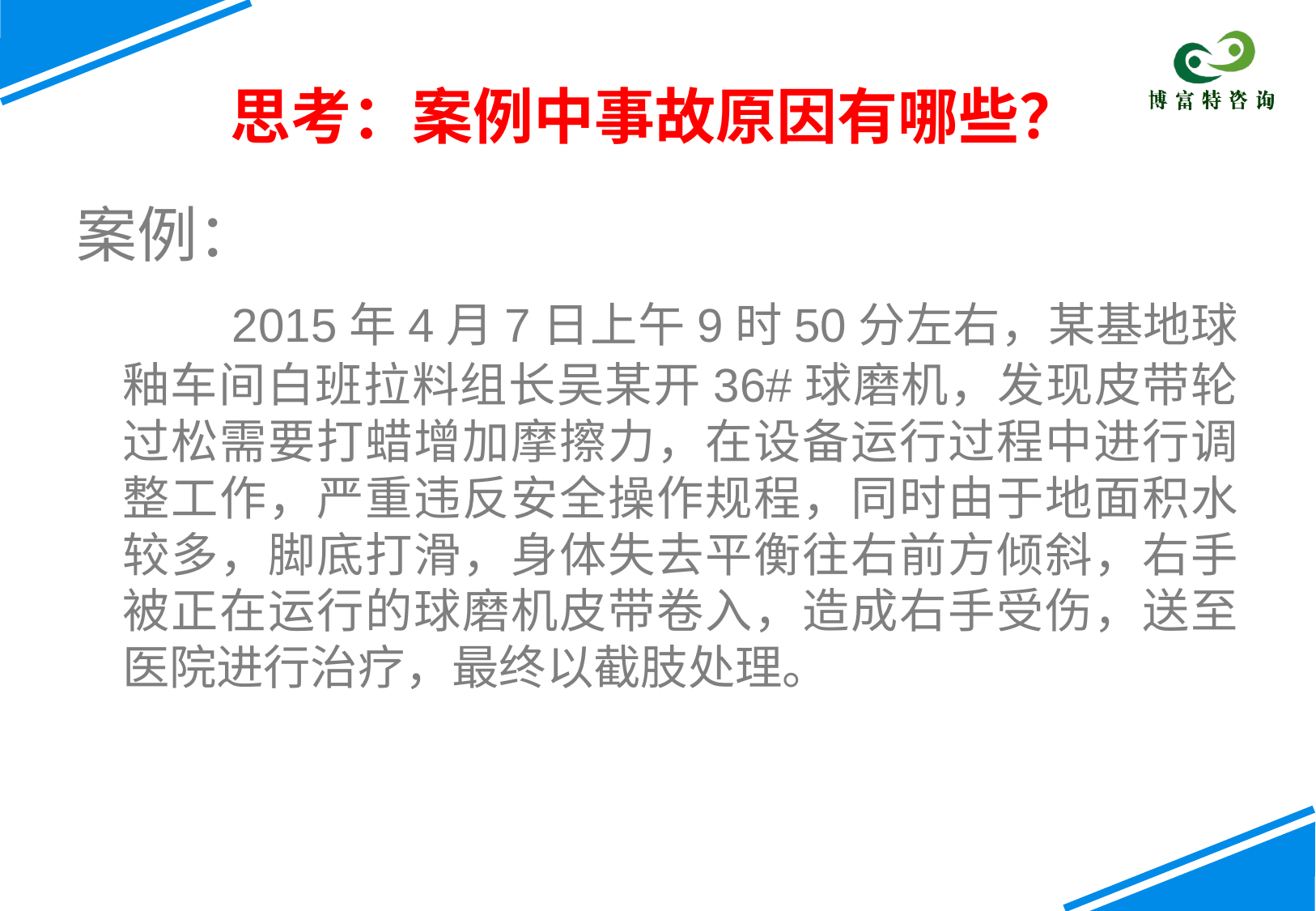

思考：案例中事故原因有哪些？

案例：
         2015年4月7日上午9时50分左右，某基地球釉车间白班拉料组长吴某开36#球磨机，发现皮带轮过松需要打蜡增加摩擦力，在设备运行过程中进行调整工作，严重违反安全操作规程，同时由于地面积水较多，脚底打滑，身体失去平衡往右前方倾斜，右手被正在运行的球磨机皮带卷入，造成右手受伤，送至医院进行治疗，最终以截肢处理。